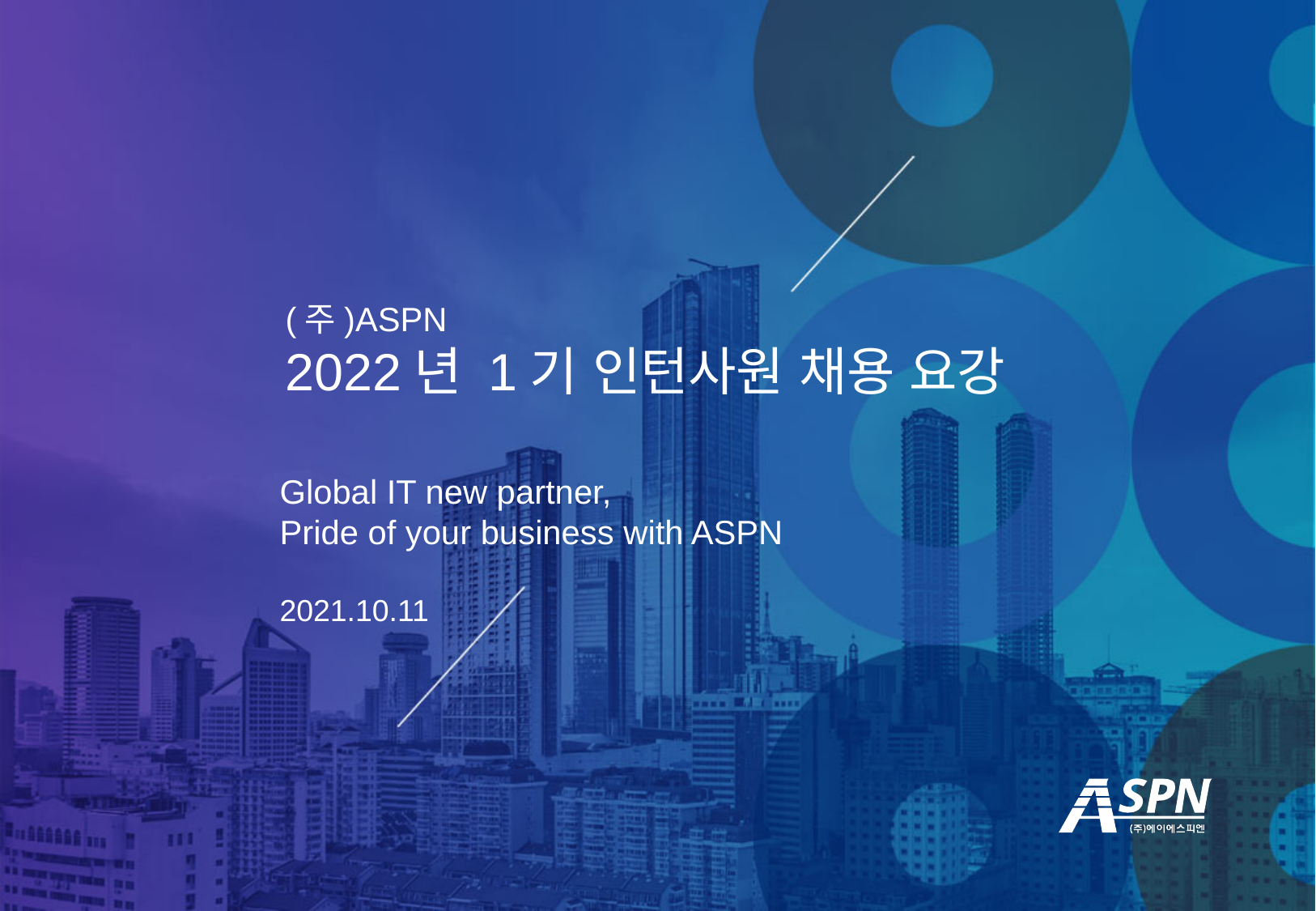

(주)ASPN
2022년 1기 인턴사원 채용 요강
Global IT new partner,
Pride of your business with ASPN

2021.10.11